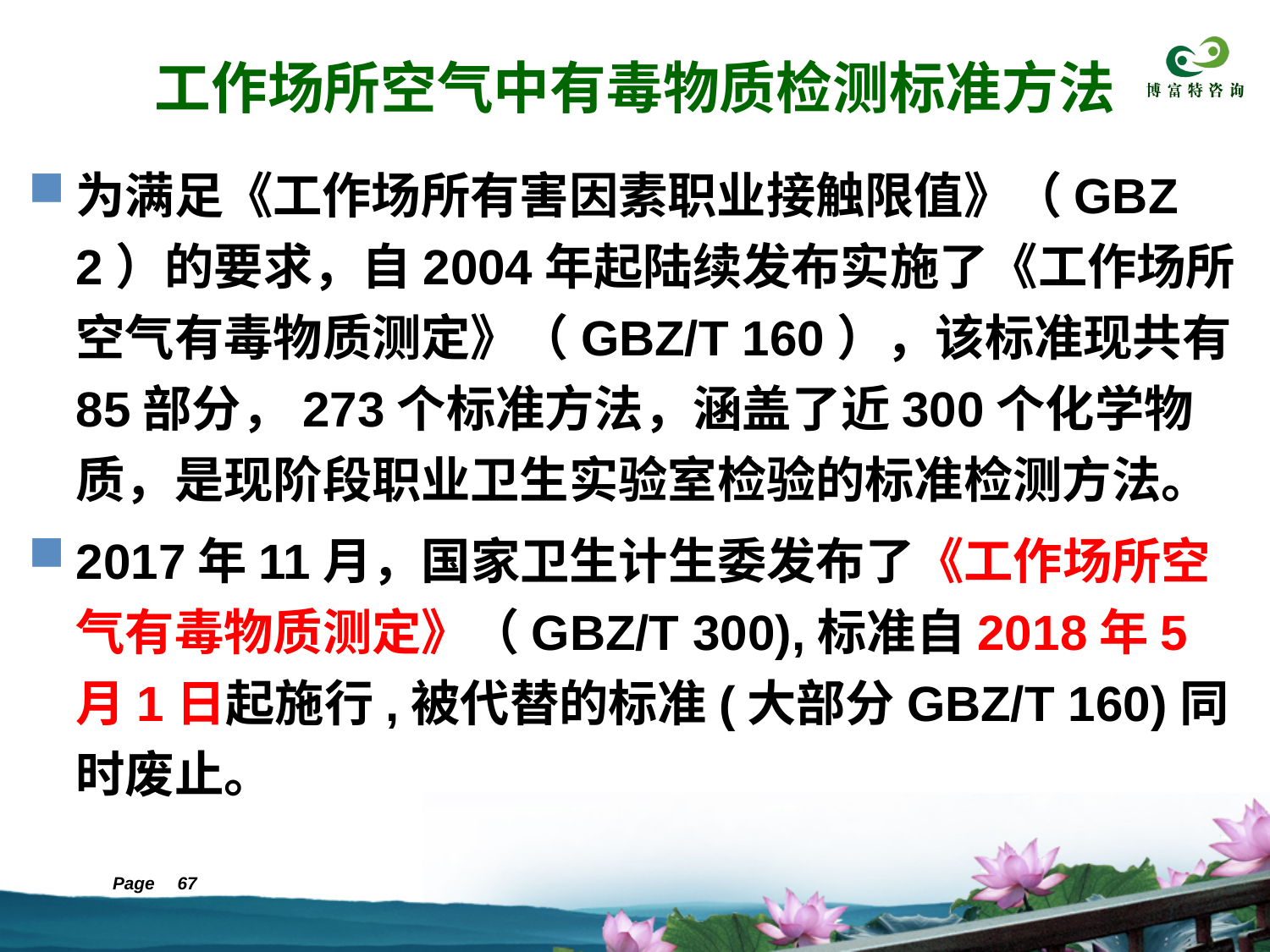

# 工作场所空气中有毒物质检测标准方法
为满足《工作场所有害因素职业接触限值》（GBZ 2）的要求，自2004年起陆续发布实施了《工作场所空气有毒物质测定》（GBZ/T 160），该标准现共有85部分，273个标准方法，涵盖了近300个化学物质，是现阶段职业卫生实验室检验的标准检测方法。
2017年11月，国家卫生计生委发布了《工作场所空气有毒物质测定》（GBZ/T 300),标准自2018年5月1日起施行,被代替的标准(大部分GBZ/T 160)同时废止。